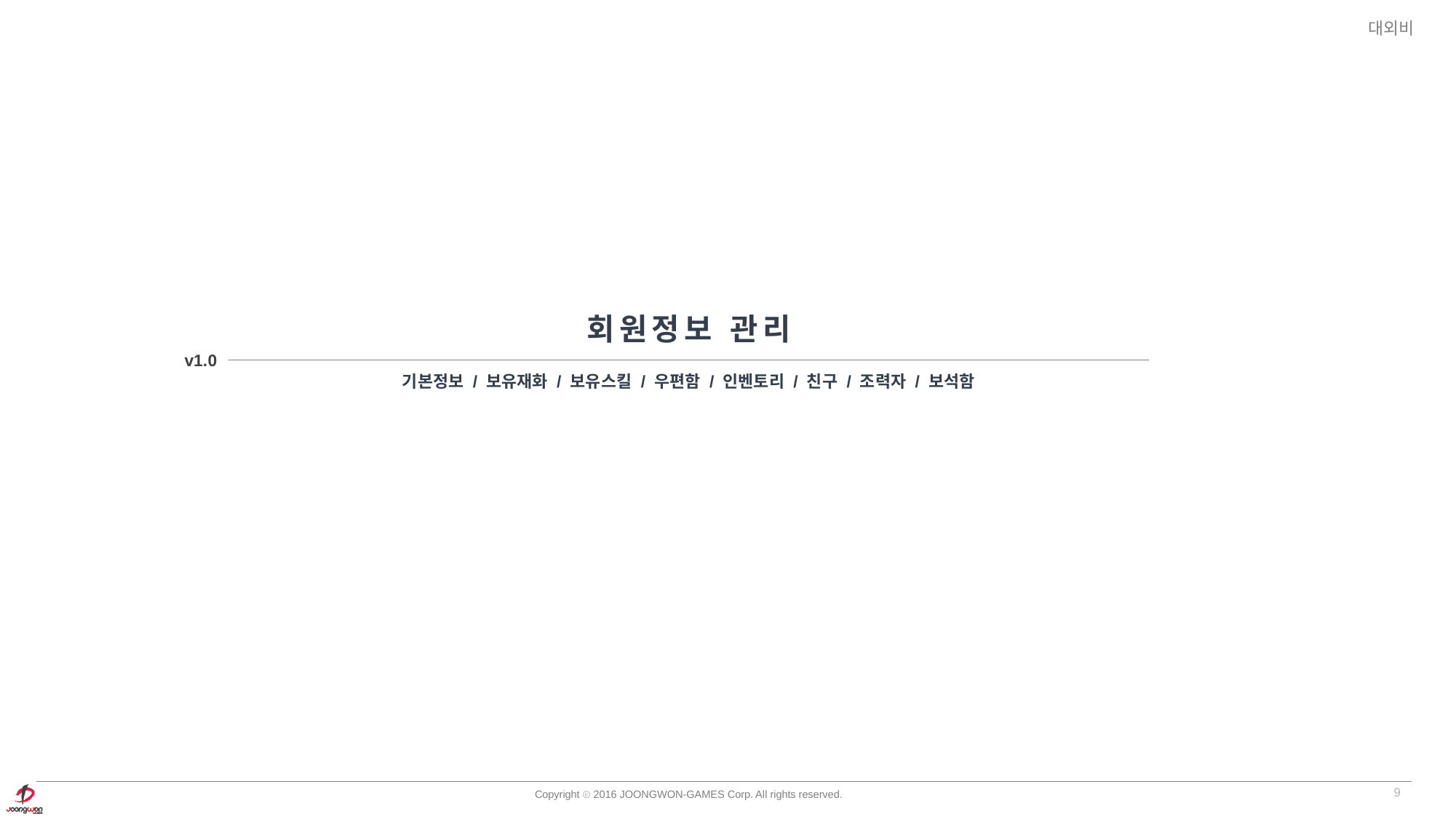

회원정보 관리
v1.0
기본정보 / 보유재화 / 보유스킬 / 우편함 / 인벤토리 / 친구 / 조력자 / 보석함
9